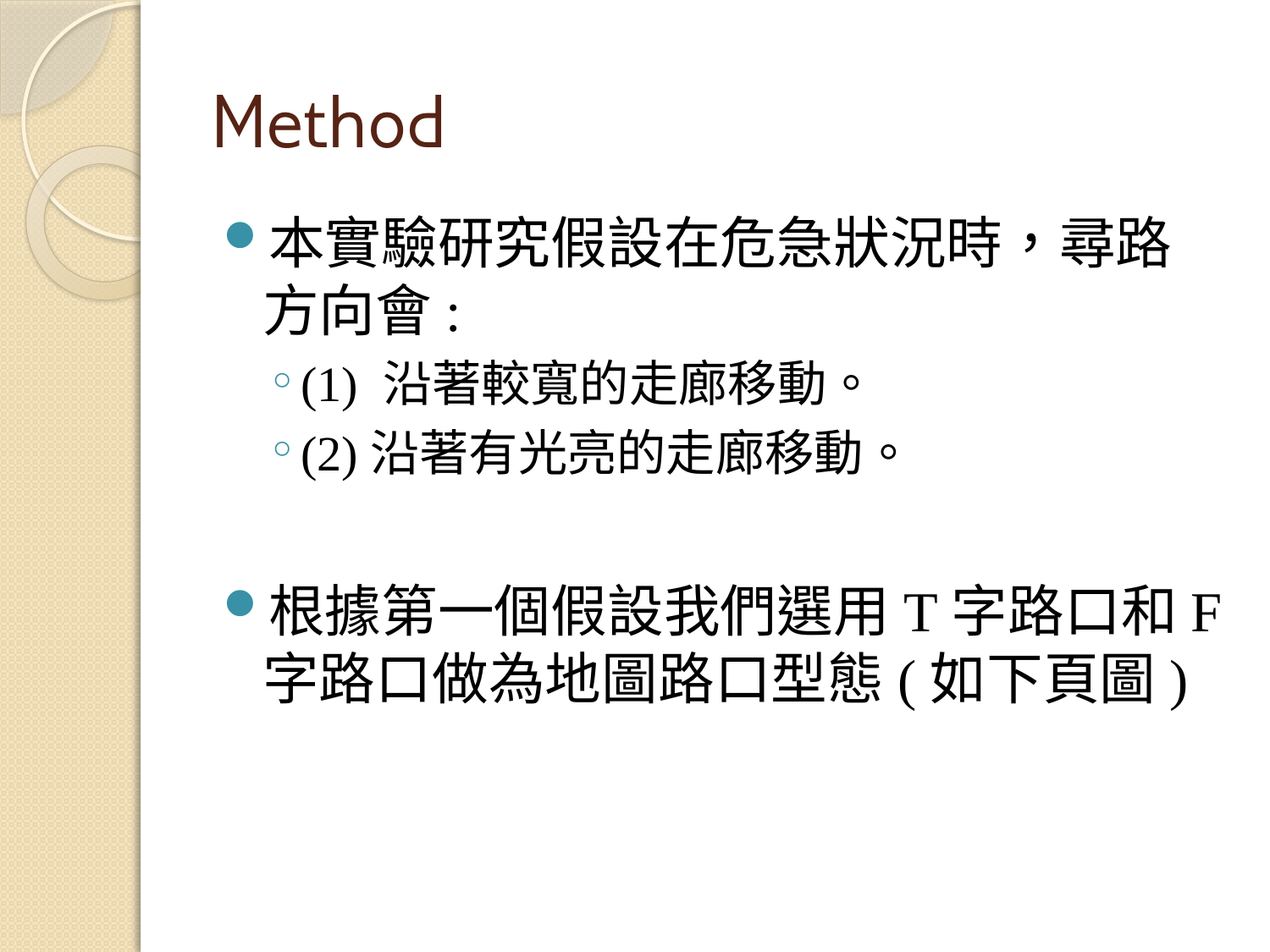

# Method
本實驗研究假設在危急狀況時，尋路方向會:
(1) 沿著較寬的走廊移動。
(2)沿著有光亮的走廊移動。

根據第一個假設我們選用T字路口和F字路口做為地圖路口型態(如下頁圖)